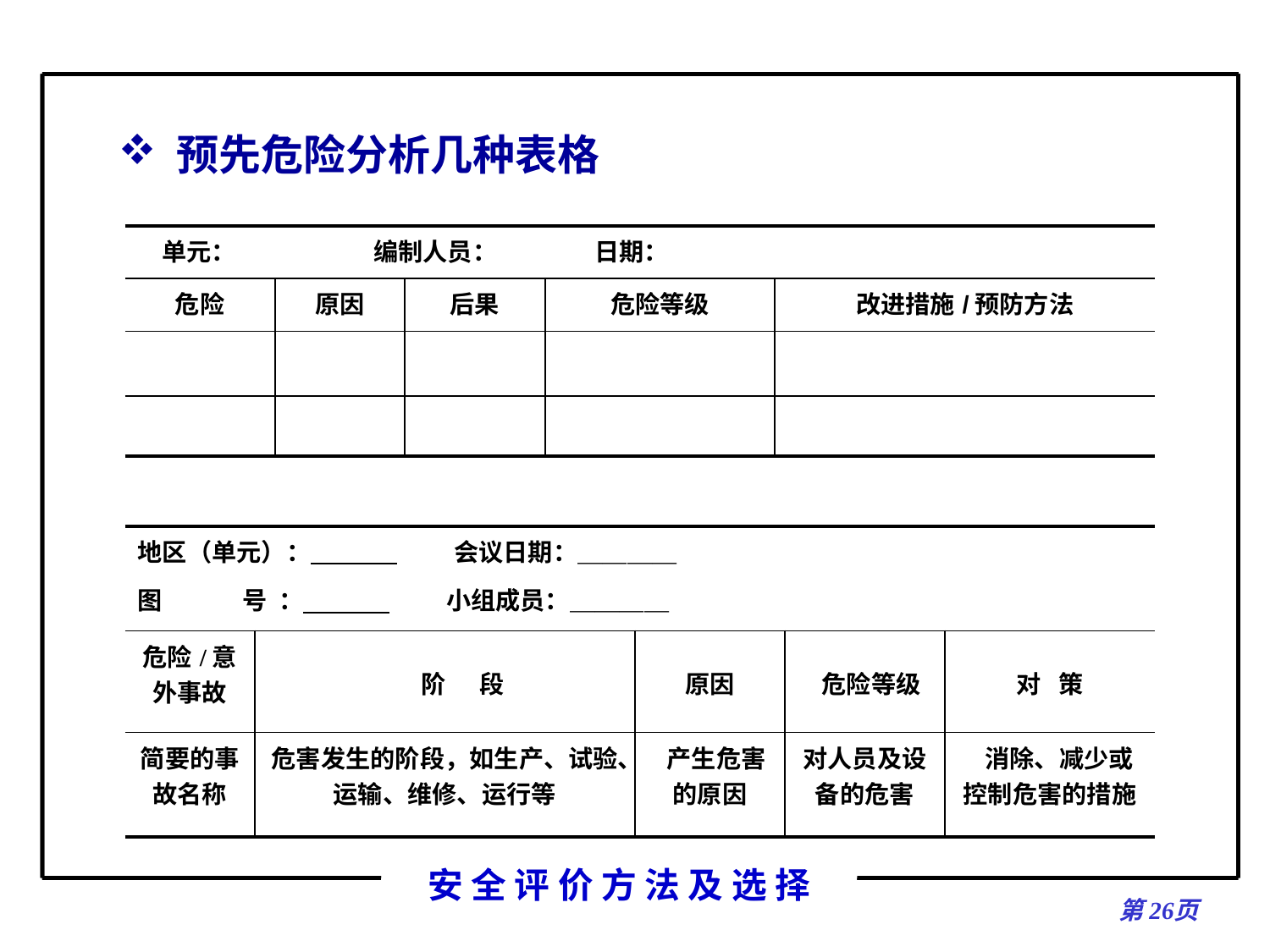

预先危险分析几种表格
| 单元： 编制人员： 日期： |  |  |  |  |
| --- | --- | --- | --- | --- |
| 危险 | 原因 | 后果 | 危险等级 | 改进措施/预防方法 |
|  |  |  |  |  |
|  |  |  |  |  |
| 地区（单元）： 会议日期：＿＿＿＿ 图 号 ： 小组成员：＿＿＿＿ |  |  |  |  |
| --- | --- | --- | --- | --- |
| 危险/意外事故 | 阶 段 | 原因 | 危险等级 | 对 策 |
| 简要的事故名称 | 危害发生的阶段，如生产、试验、运输、维修、运行等 | 产生危害的原因 | 对人员及设备的危害 | 消除、减少或控制危害的措施 |

第26页